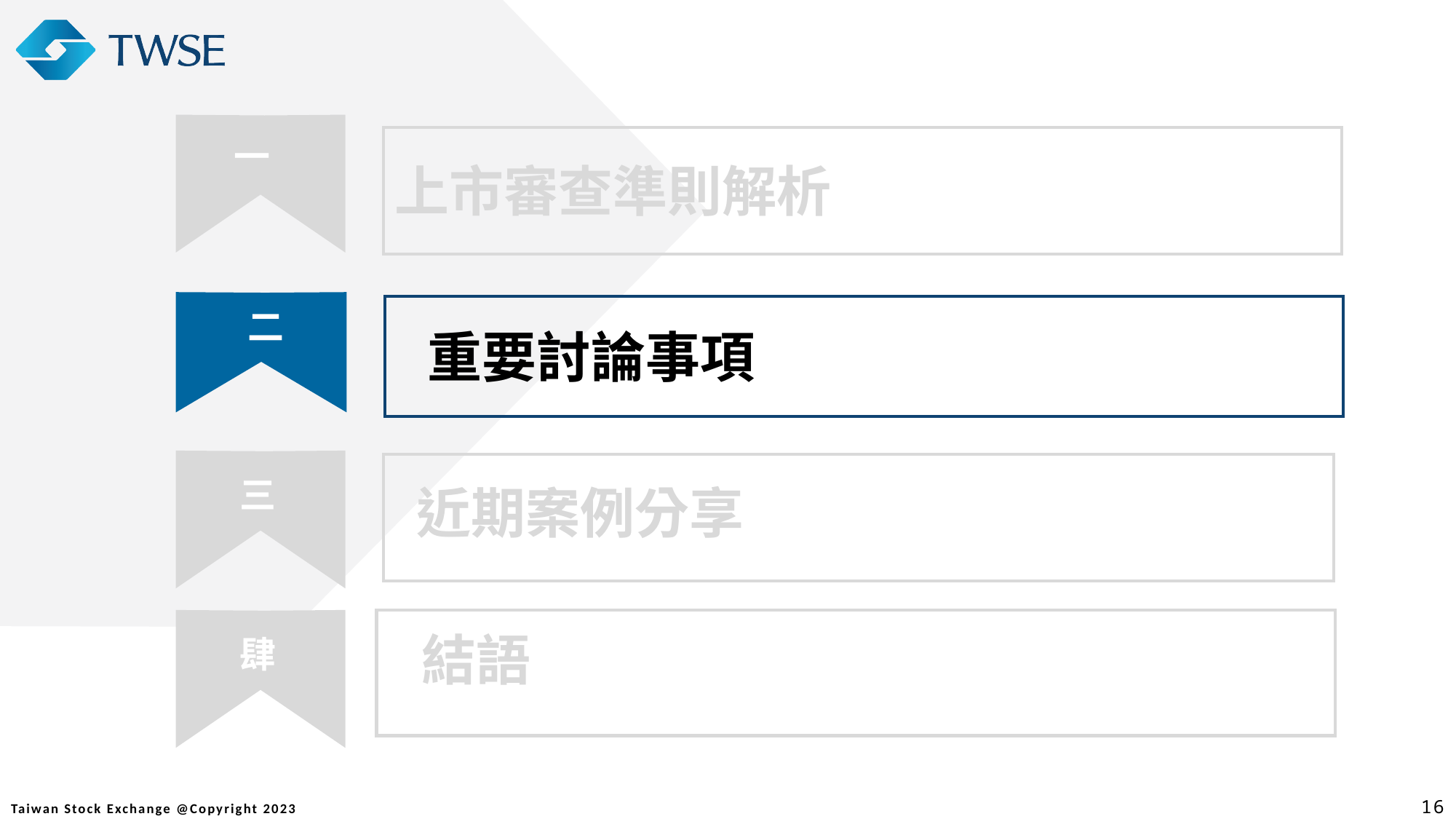

重要討論事項
一
上市審查準則解析

二

三

 近期案例分享

肆

 結語
一

二
04
16